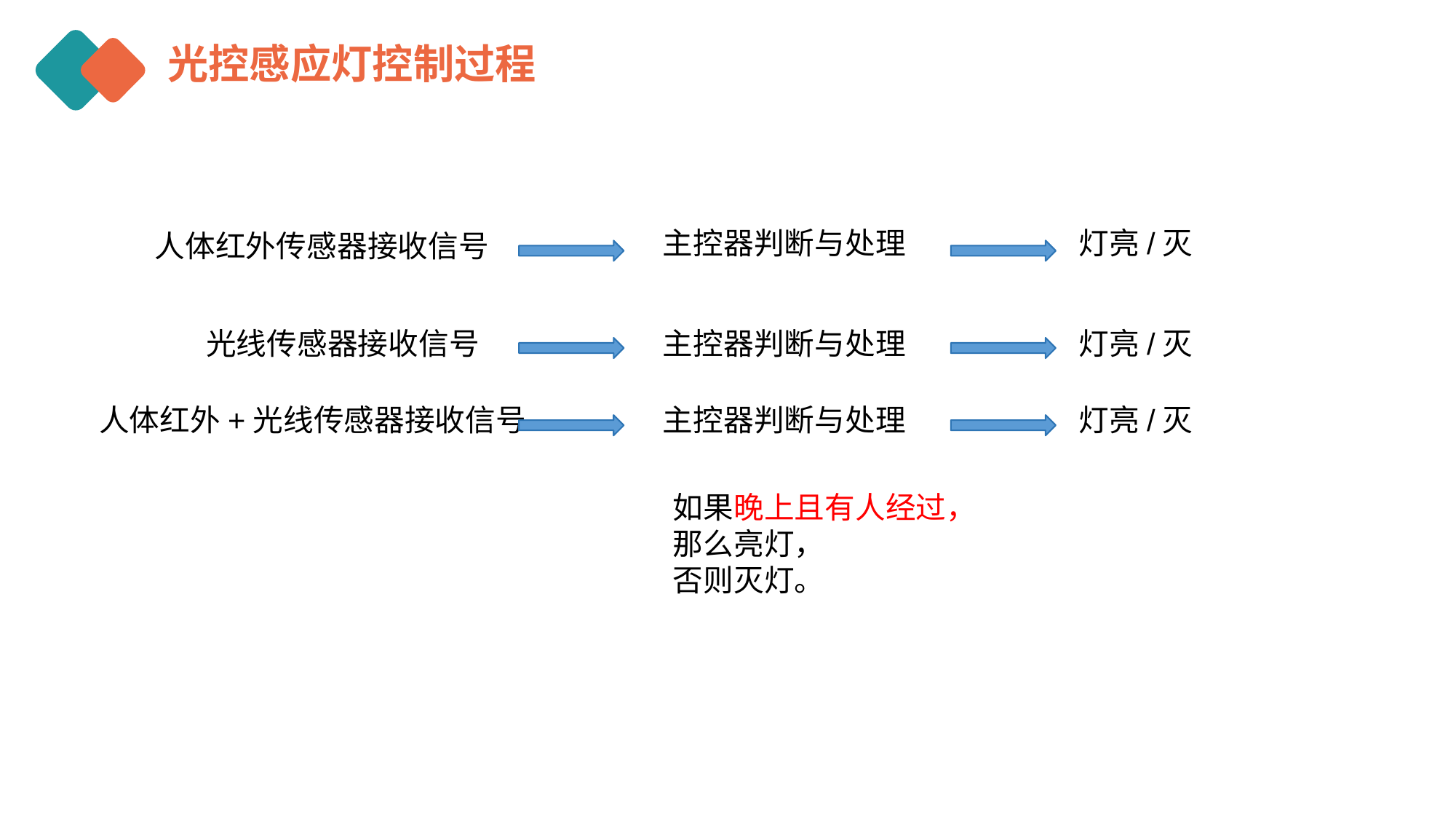

光控感应灯控制过程

灯亮/灭
主控器判断与处理
人体红外传感器接收信号

主控器判断与处理
光线传感器接收信号
灯亮/灭

灯亮/灭
主控器判断与处理
人体红外+光线传感器接收信号

如果晚上且有人经过，
那么亮灯，
否则灭灯。